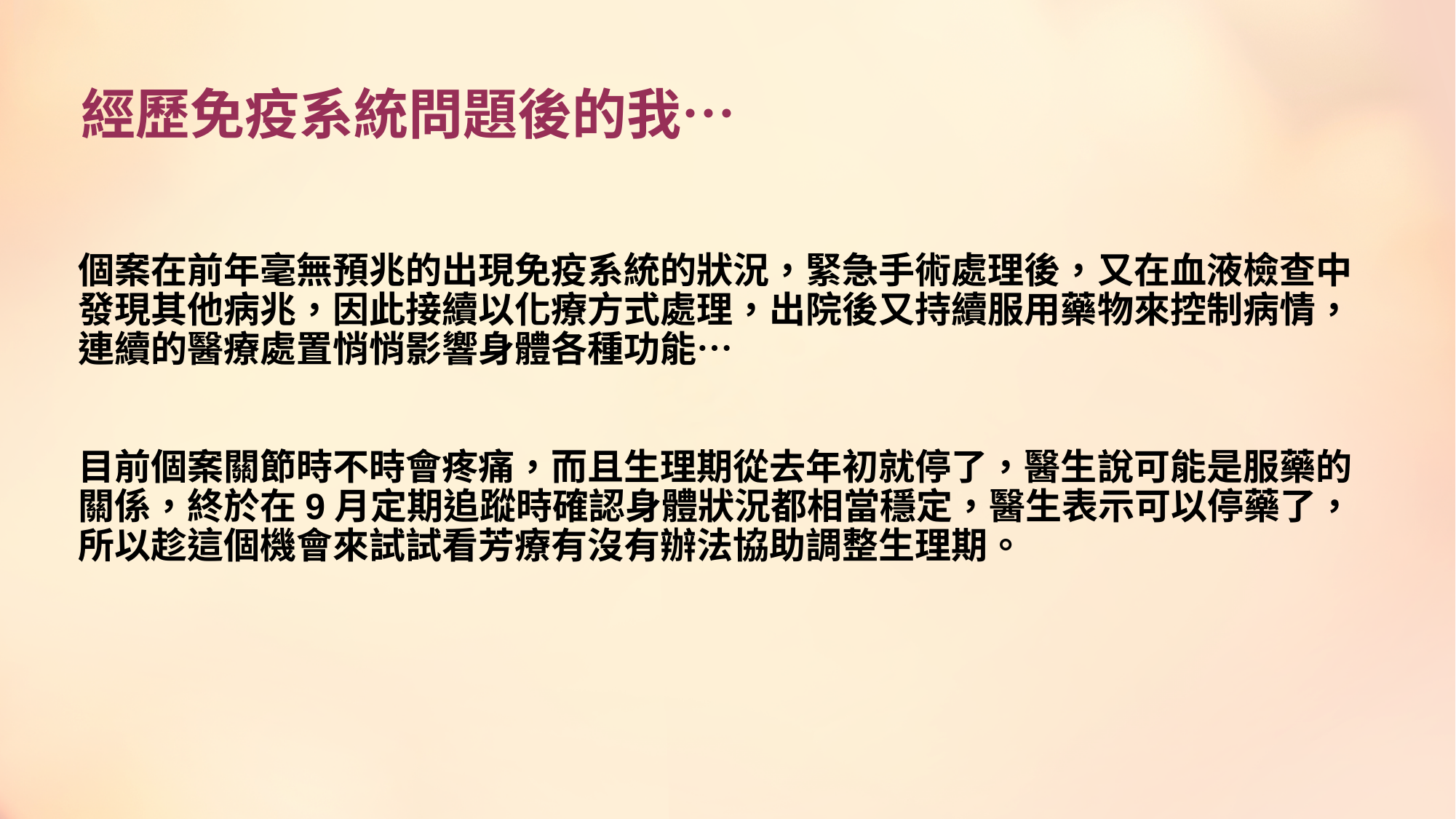

# 經歷免疫系統問題後的我…
個案在前年毫無預兆的出現免疫系統的狀況，緊急手術處理後，又在血液檢查中發現其他病兆，因此接續以化療方式處理，出院後又持續服用藥物來控制病情，連續的醫療處置悄悄影響身體各種功能…

目前個案關節時不時會疼痛，而且生理期從去年初就停了，醫生說可能是服藥的關係，終於在9月定期追蹤時確認身體狀況都相當穩定，醫生表示可以停藥了，所以趁這個機會來試試看芳療有沒有辦法協助調整生理期。